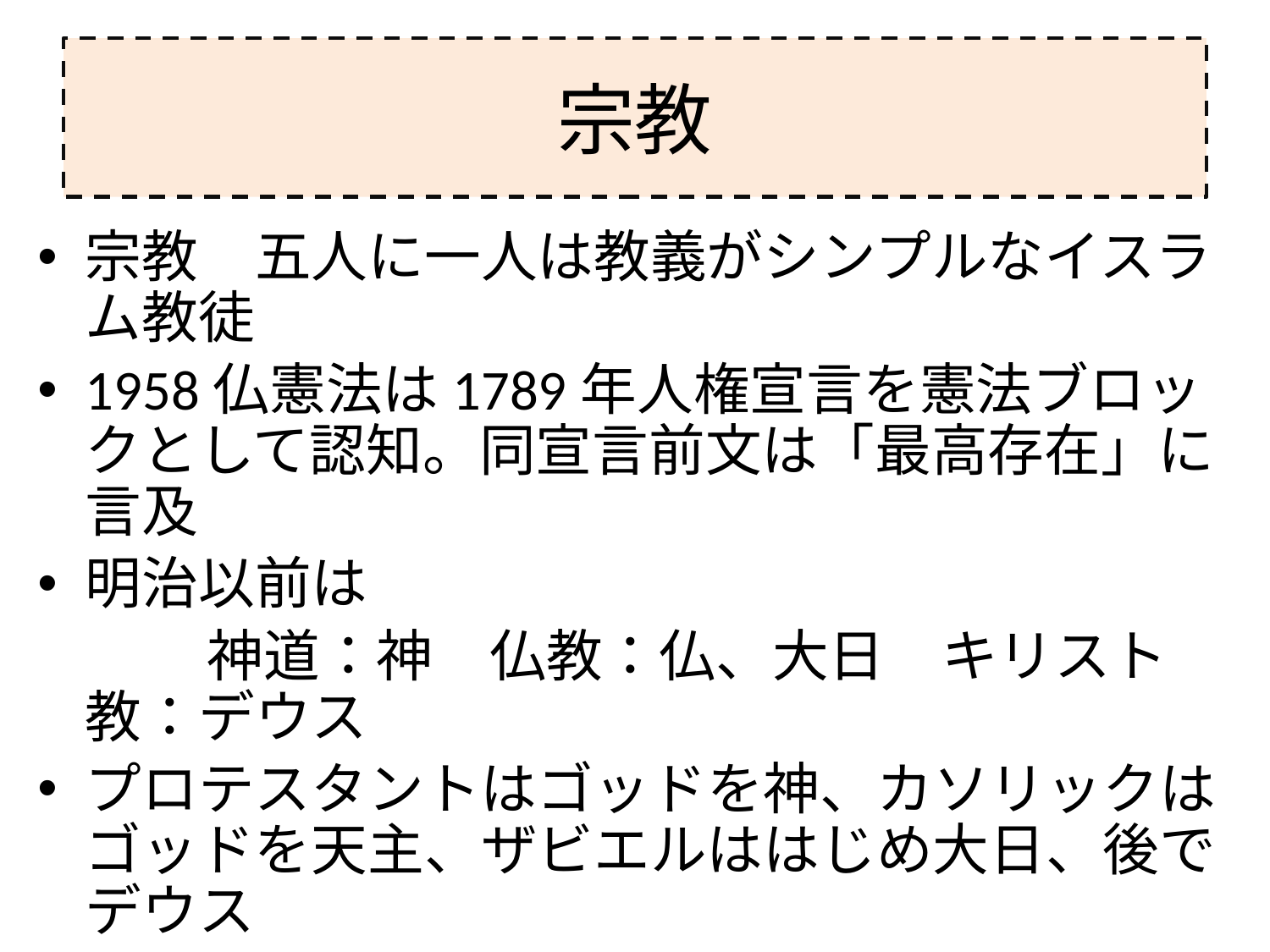

# 宗教
宗教　五人に一人は教義がシンプルなイスラム教徒
1958仏憲法は1789年人権宣言を憲法ブロックとして認知。同宣言前文は「最高存在」に言及
明治以前は
　　　神道：神　仏教：仏、大日　キリスト教：デウス
プロテスタントはゴッドを神、カソリックはゴッドを天主、ザビエルははじめ大日、後でデウス
もともと感動や驚きを与える自然や人物はすべて「カミ」